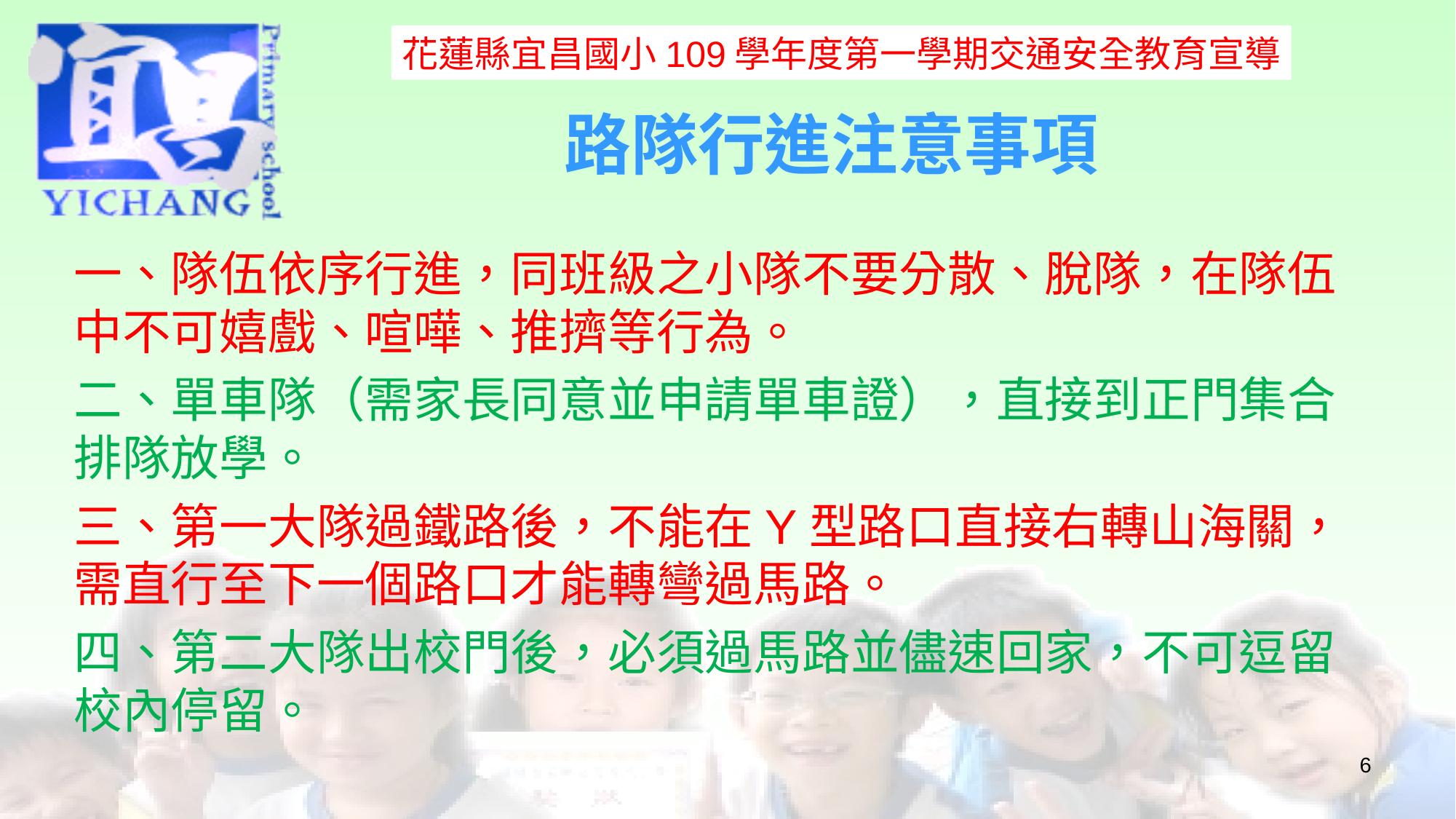

花蓮縣宜昌國小109學年度第一學期交通安全教育宣導
# 路隊行進注意事項
一、隊伍依序行進，同班級之小隊不要分散、脫隊，在隊伍中不可嬉戲、喧嘩、推擠等行為。
二、單車隊（需家長同意並申請單車證），直接到正門集合排隊放學。
三、第一大隊過鐵路後，不能在Y型路口直接右轉山海關，需直行至下一個路口才能轉彎過馬路。
四、第二大隊出校門後，必須過馬路並儘速回家，不可逗留校內停留。
6